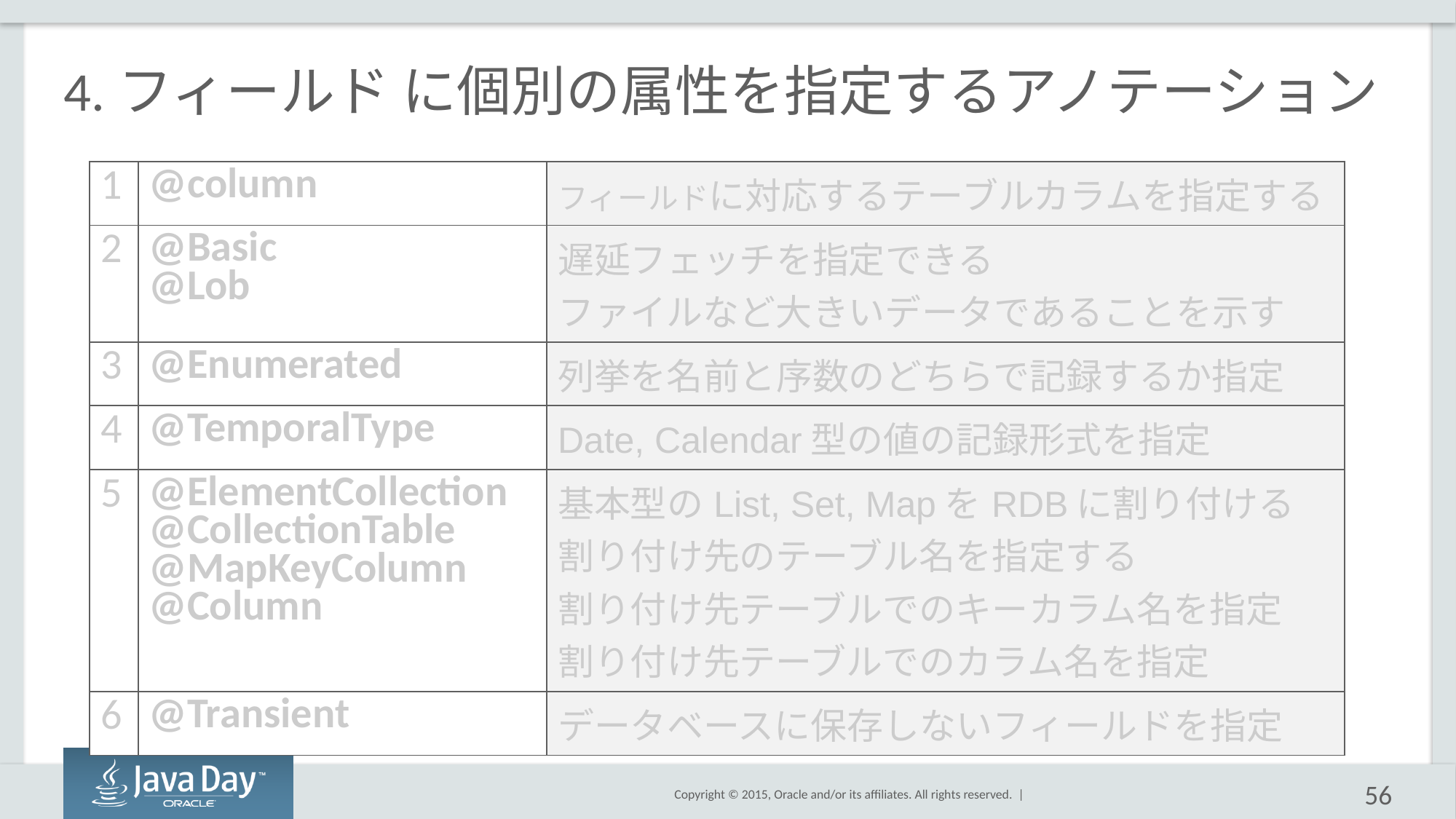

# 4.フィールド に個別の属性を指定するアノテーション
| 1 | @column | フィールドに対応するテーブルカラムを指定する |
| --- | --- | --- |
| 2 | @Basic @Lob | 遅延フェッチを指定できる ファイルなど大きいデータであることを示す |
| 3 | @Enumerated | 列挙を名前と序数のどちらで記録するか指定 |
| 4 | @TemporalType | Date, Calendar型の値の記録形式を指定 |
| 5 | @ElementCollection @CollectionTable @MapKeyColumn @Column | 基本型のList, Set, MapをRDBに割り付ける 割り付け先のテーブル名を指定する 割り付け先テーブルでのキーカラム名を指定 割り付け先テーブルでのカラム名を指定 |
| 6 | @Transient | データベースに保存しないフィールドを指定 |

56